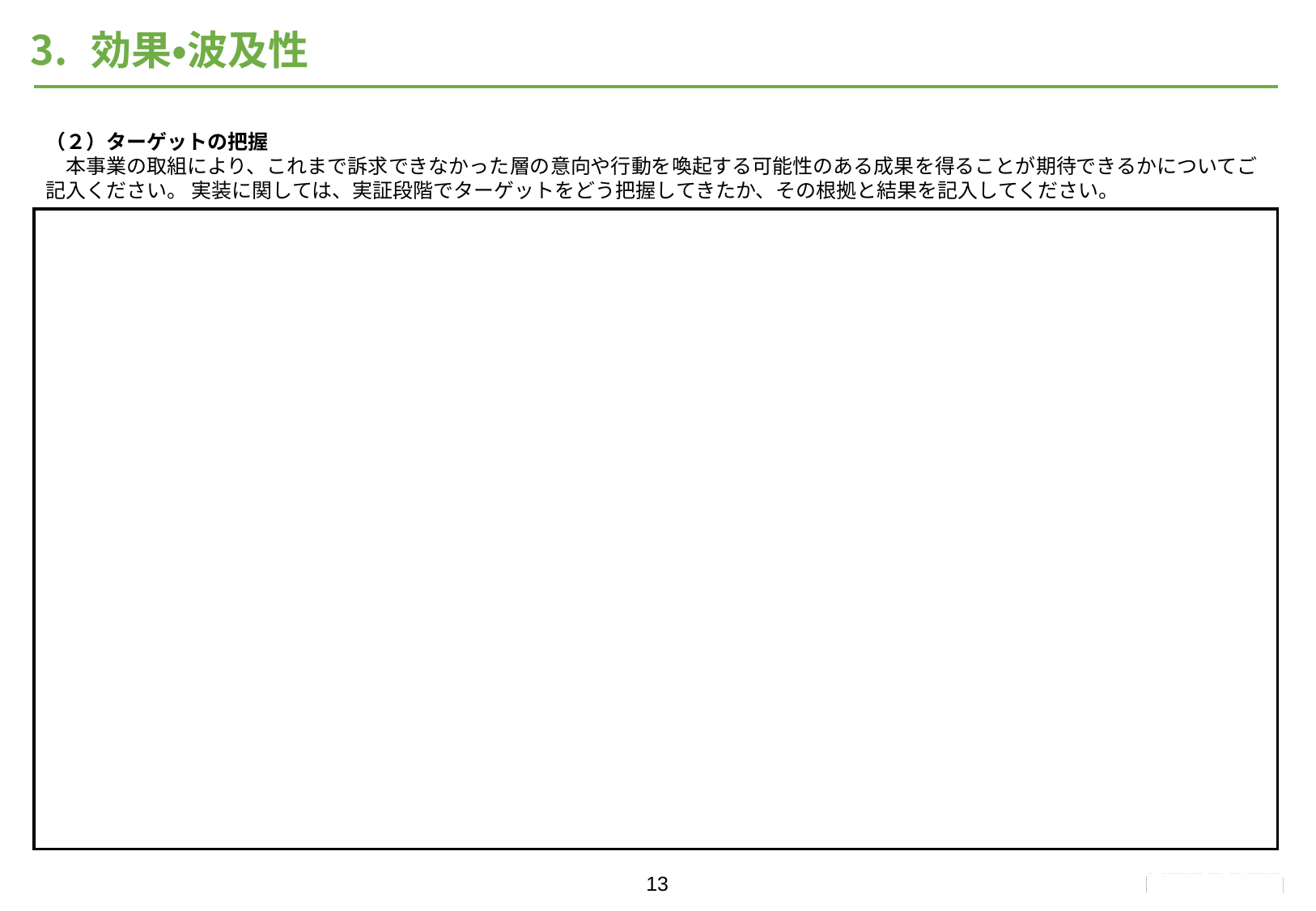

# 効果・波及性
（２）ターゲットの把握
　本事業の取組により、これまで訴求できなかった層の意向や行動を喚起する可能性のある成果を得ることが期待できるかについてご記入ください。 実装に関しては、実証段階でターゲットをどう把握してきたか、その根拠と結果を記入してください。